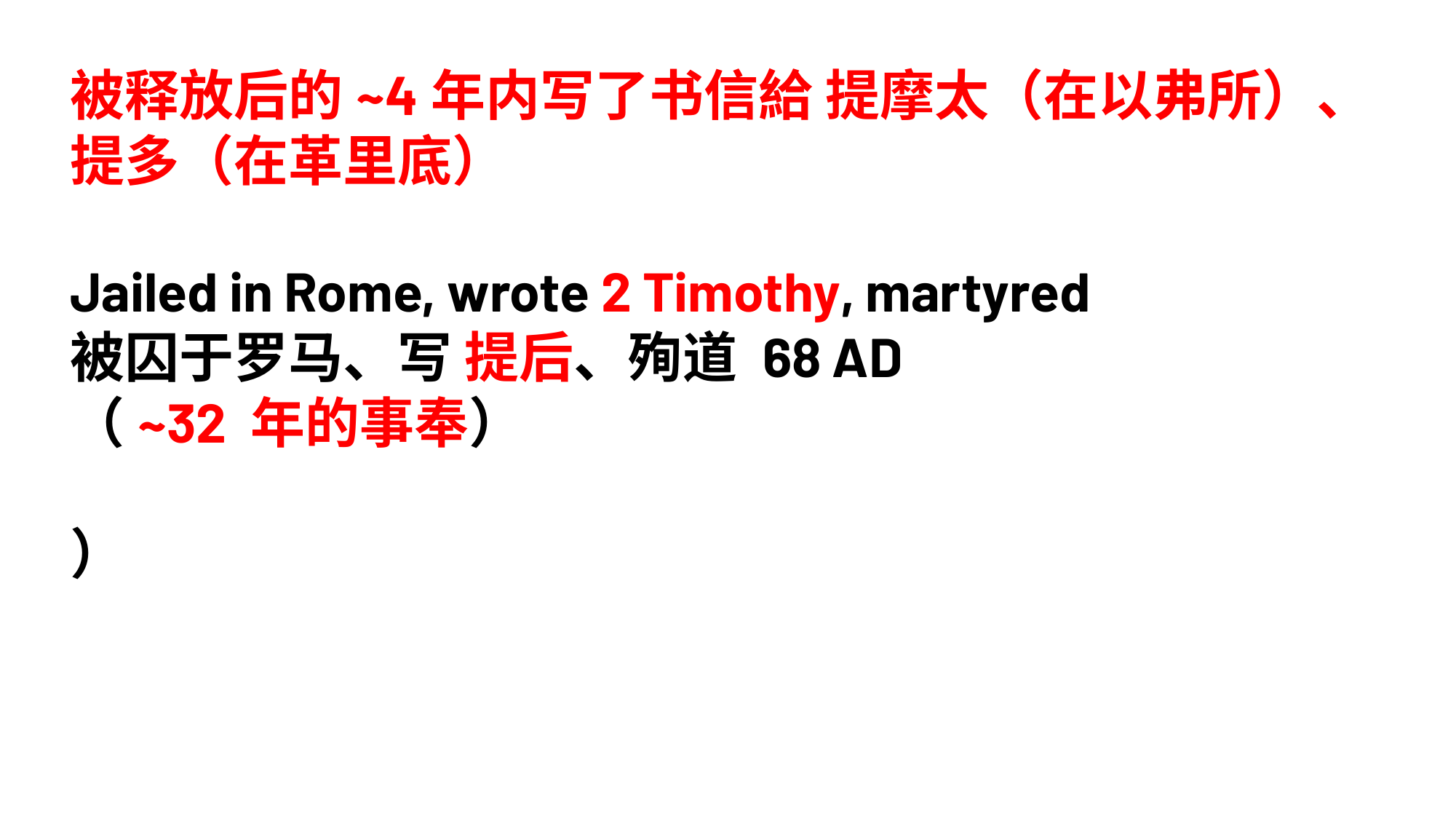

被释放后的~4年内写了书信給 提摩太（在以弗所）、提多（在革里底）

Jailed in Rome, wrote 2 Timothy, martyred
被囚于罗马、写 提后、殉道 68 AD
（~32 年的事奉）

）